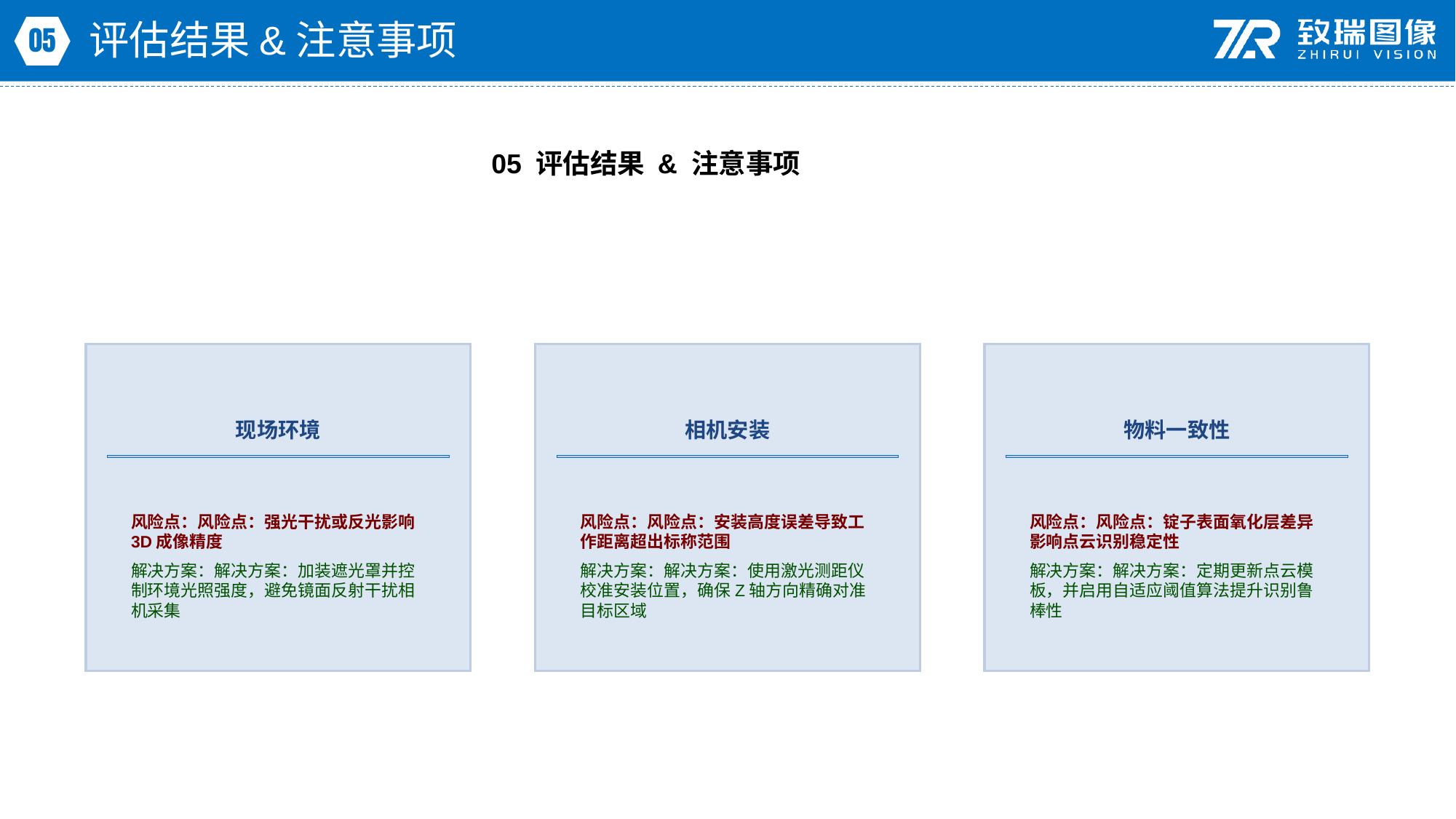

评估结果&注意事项
05

05 评估结果 & 注意事项

现场环境

相机安装

物料一致性

风险点：风险点：强光干扰或反光影响3D成像精度
解决方案：解决方案：加装遮光罩并控制环境光照强度，避免镜面反射干扰相机采集

风险点：风险点：安装高度误差导致工作距离超出标称范围
解决方案：解决方案：使用激光测距仪校准安装位置，确保Z轴方向精确对准目标区域

风险点：风险点：锭子表面氧化层差异影响点云识别稳定性
解决方案：解决方案：定期更新点云模板，并启用自适应阈值算法提升识别鲁棒性